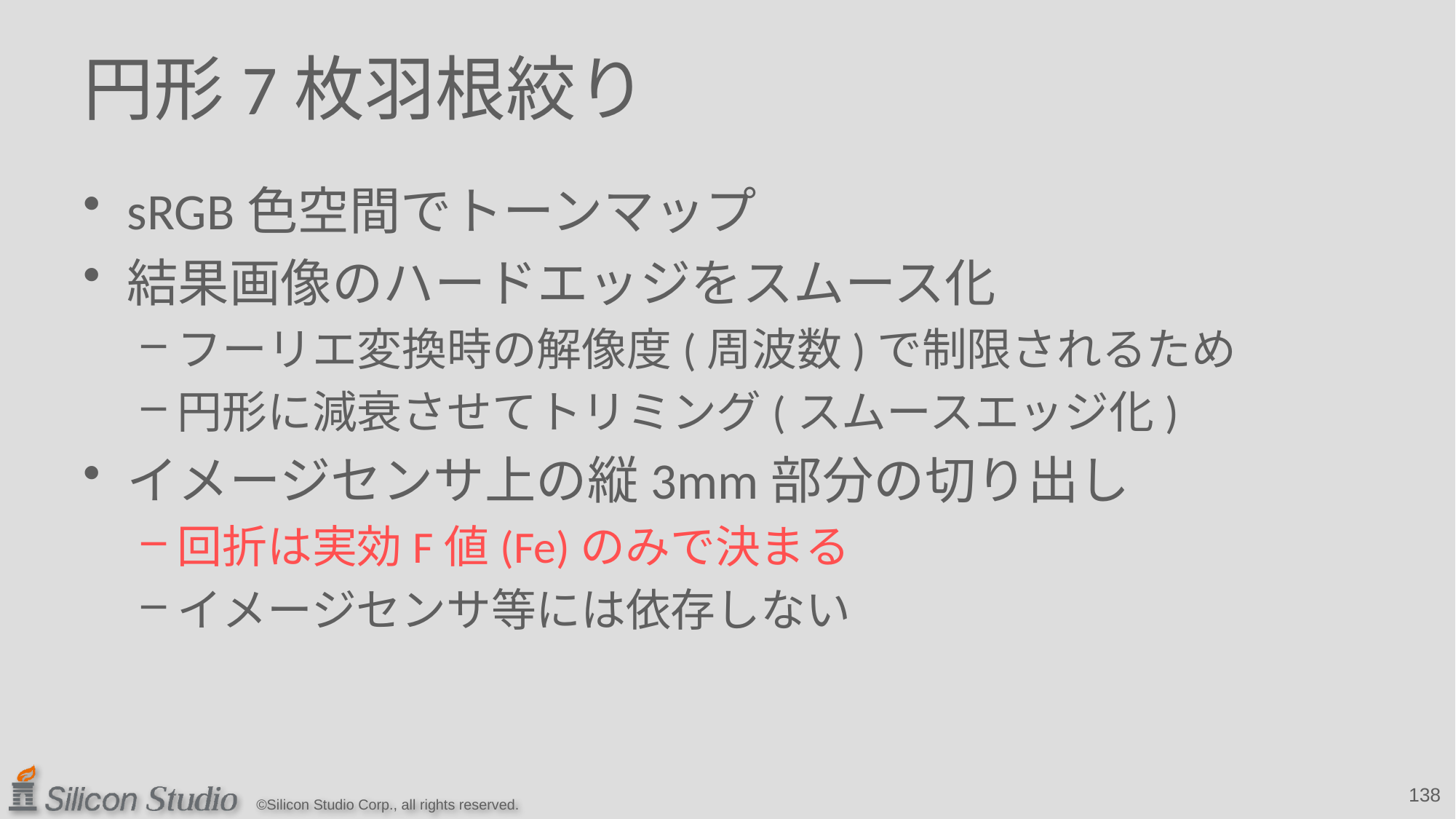

# 円形7枚羽根絞り
sRGB色空間でトーンマップ
結果画像のハードエッジをスムース化
フーリエ変換時の解像度(周波数)で制限されるため
円形に減衰させてトリミング(スムースエッジ化)
イメージセンサ上の縦3mm部分の切り出し
回折は実効F値(Fe)のみで決まる
イメージセンサ等には依存しない
138